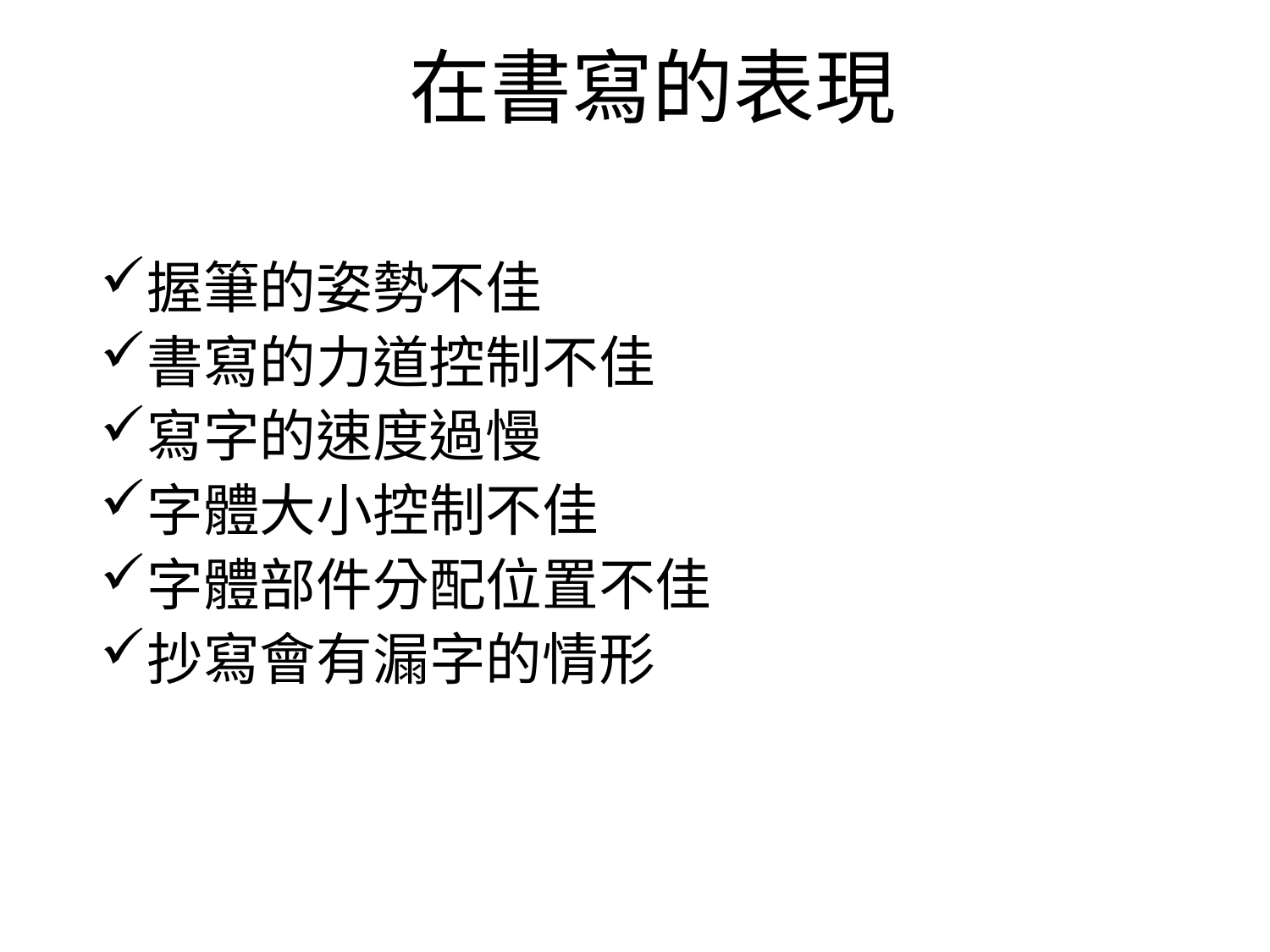

# 在書寫的表現
握筆的姿勢不佳
書寫的力道控制不佳
寫字的速度過慢
字體大小控制不佳
字體部件分配位置不佳
抄寫會有漏字的情形